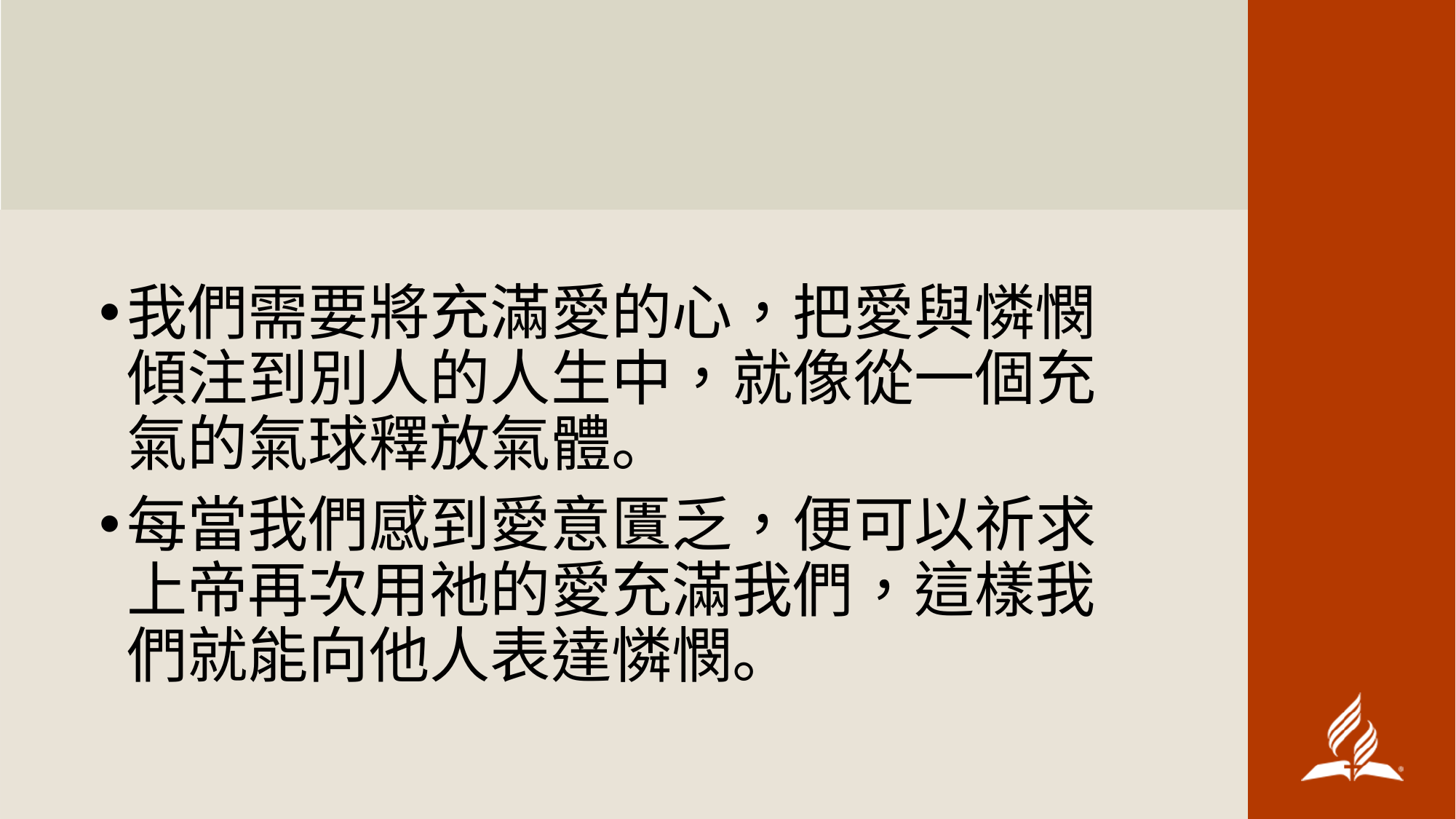

我們需要將充滿愛的心，把愛與憐憫傾注到別人的人生中，就像從一個充氣的氣球釋放氣體。
每當我們感到愛意匱乏，便可以祈求上帝再次用祂的愛充滿我們，這樣我們就能向他人表達憐憫。